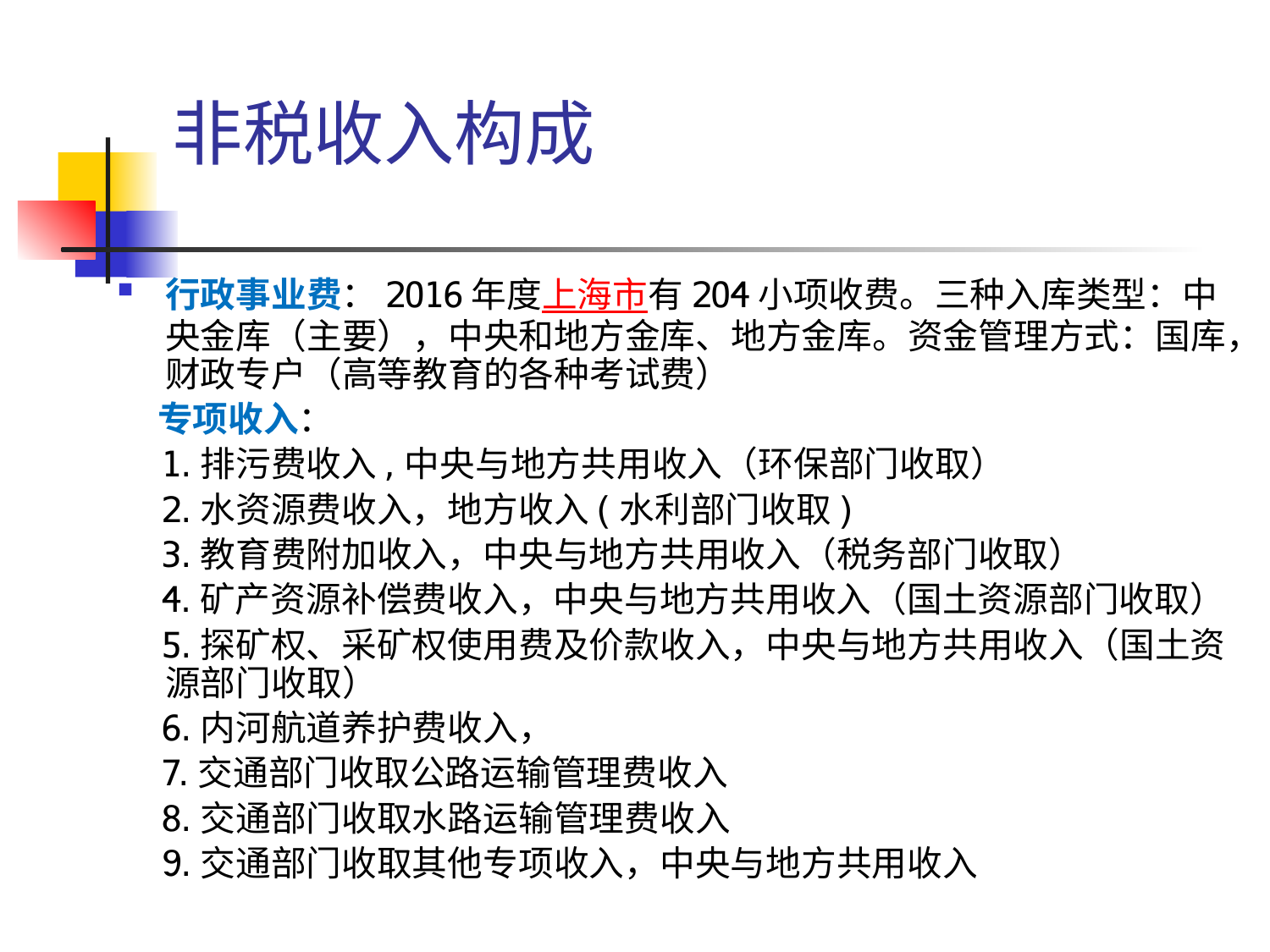

非税收入构成
行政事业费：2016年度上海市有204小项收费。三种入库类型：中央金库（主要），中央和地方金库、地方金库。资金管理方式：国库，财政专户（高等教育的各种考试费）
    专项收入：
    1.排污费收入,中央与地方共用收入（环保部门收取）
    2.水资源费收入，地方收入(水利部门收取)
    3.教育费附加收入，中央与地方共用收入（税务部门收取）
    4.矿产资源补偿费收入，中央与地方共用收入（国土资源部门收取）
    5.探矿权、采矿权使用费及价款收入，中央与地方共用收入（国土资源部门收取）
    6.内河航道养护费收入，
    7.交通部门收取公路运输管理费收入
    8.交通部门收取水路运输管理费收入
    9.交通部门收取其他专项收入，中央与地方共用收入